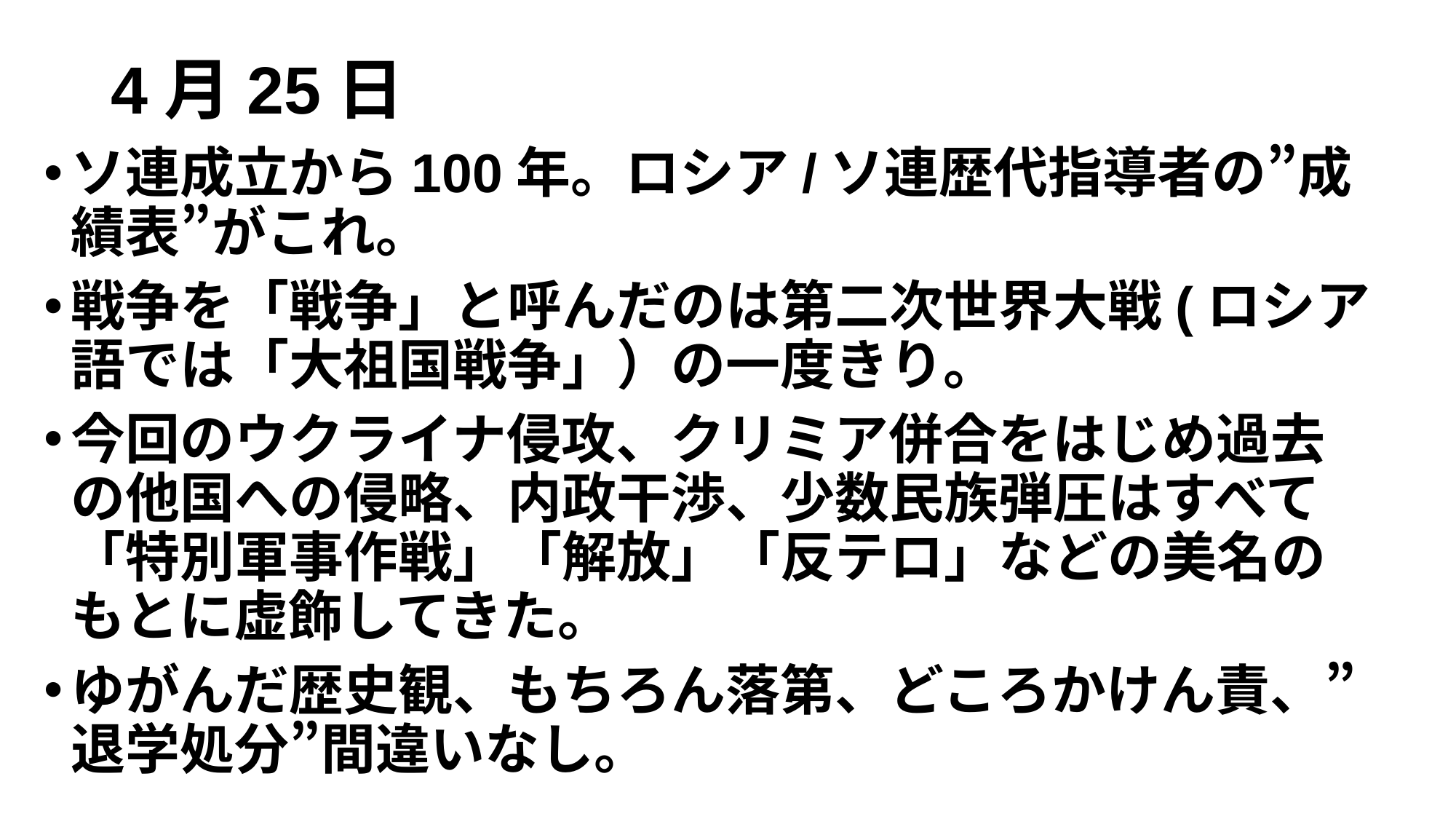

# 4月25日
ソ連成立から100年。ロシア/ソ連歴代指導者の”成績表”がこれ。
戦争を「戦争」と呼んだのは第二次世界大戦(ロシア語では「大祖国戦争」）の一度きり。
今回のウクライナ侵攻、クリミア併合をはじめ過去の他国への侵略、内政干渉、少数民族弾圧はすべて「特別軍事作戦」「解放」「反テロ」などの美名のもとに虚飾してきた。
ゆがんだ歴史観、もちろん落第、どころかけん責、”退学処分”間違いなし。